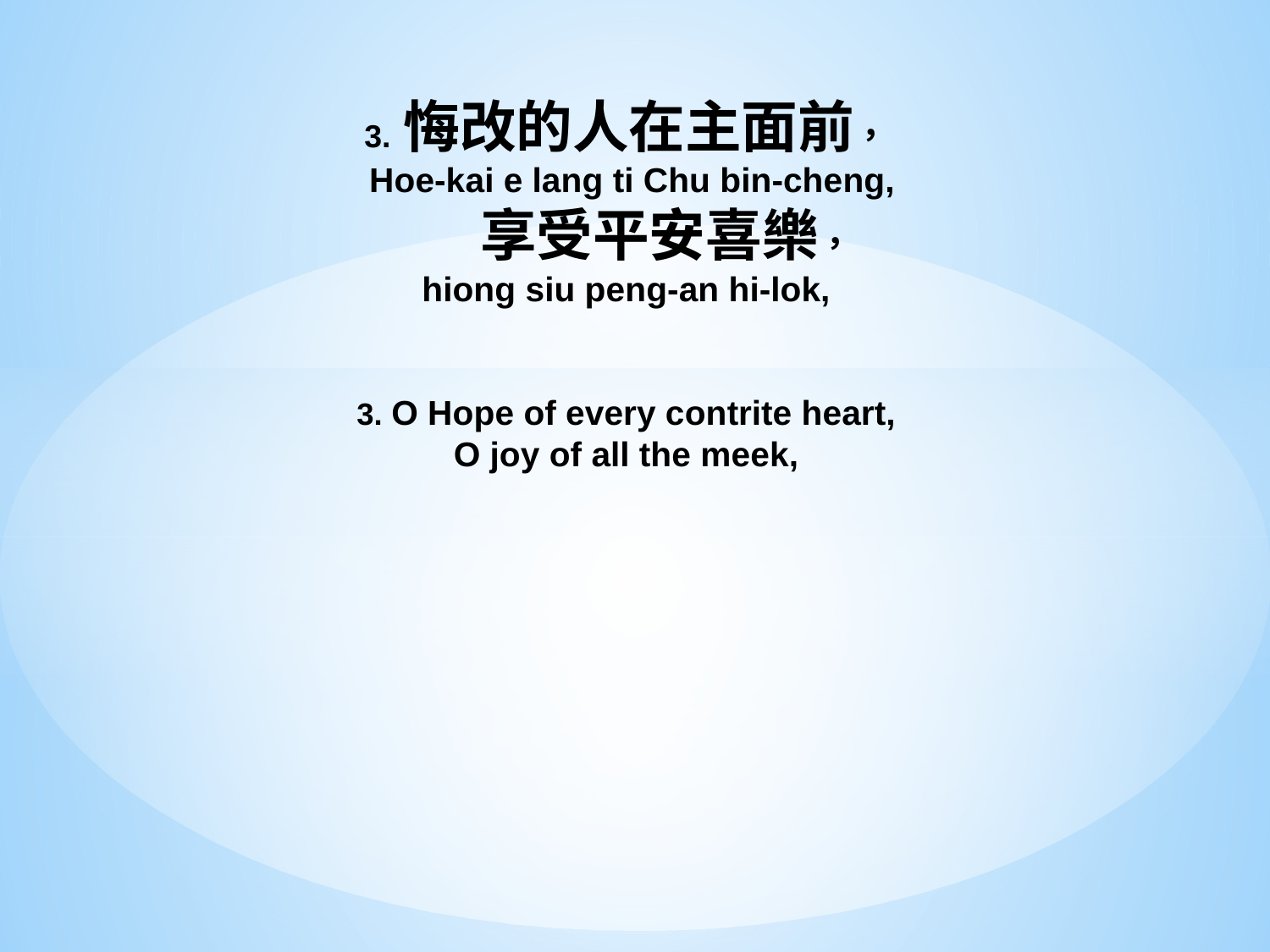

# 3. 悔改的人在主面前， Hoe-kai e lang ti Chu bin-cheng, 享受平安喜樂， hiong siu peng-an hi-lok, 3. O Hope of every contrite heart, O joy of all the meek,